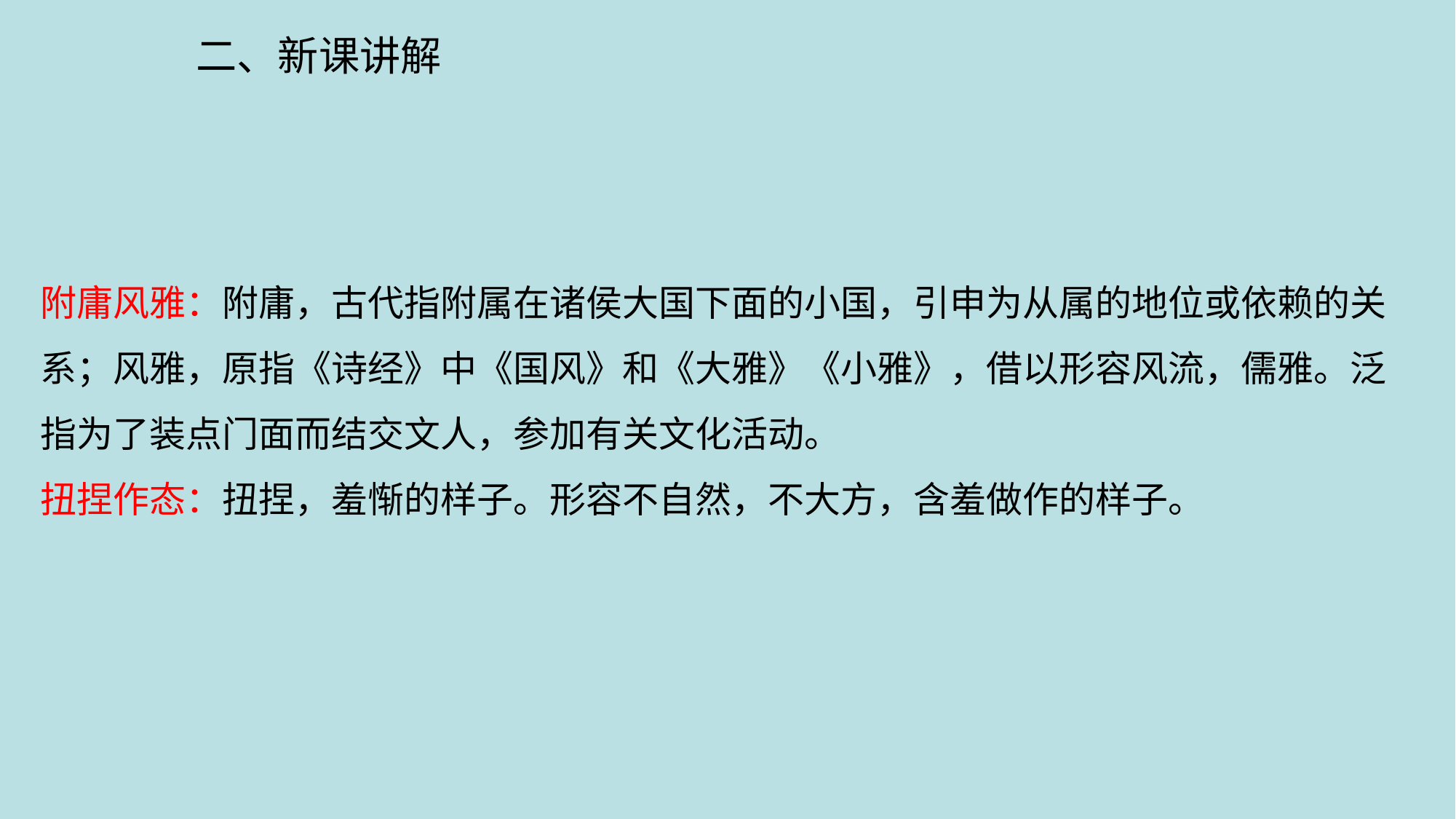

二、新课讲解

附庸风雅：附庸，古代指附属在诸侯大国下面的小国，引申为从属的地位或依赖的关系；风雅，原指《诗经》中《国风》和《大雅》《小雅》，借以形容风流，儒雅。泛指为了装点门面而结交文人，参加有关文化活动。

扭捏作态：扭捏，羞惭的样子。形容不自然，不大方，含羞做作的样子。